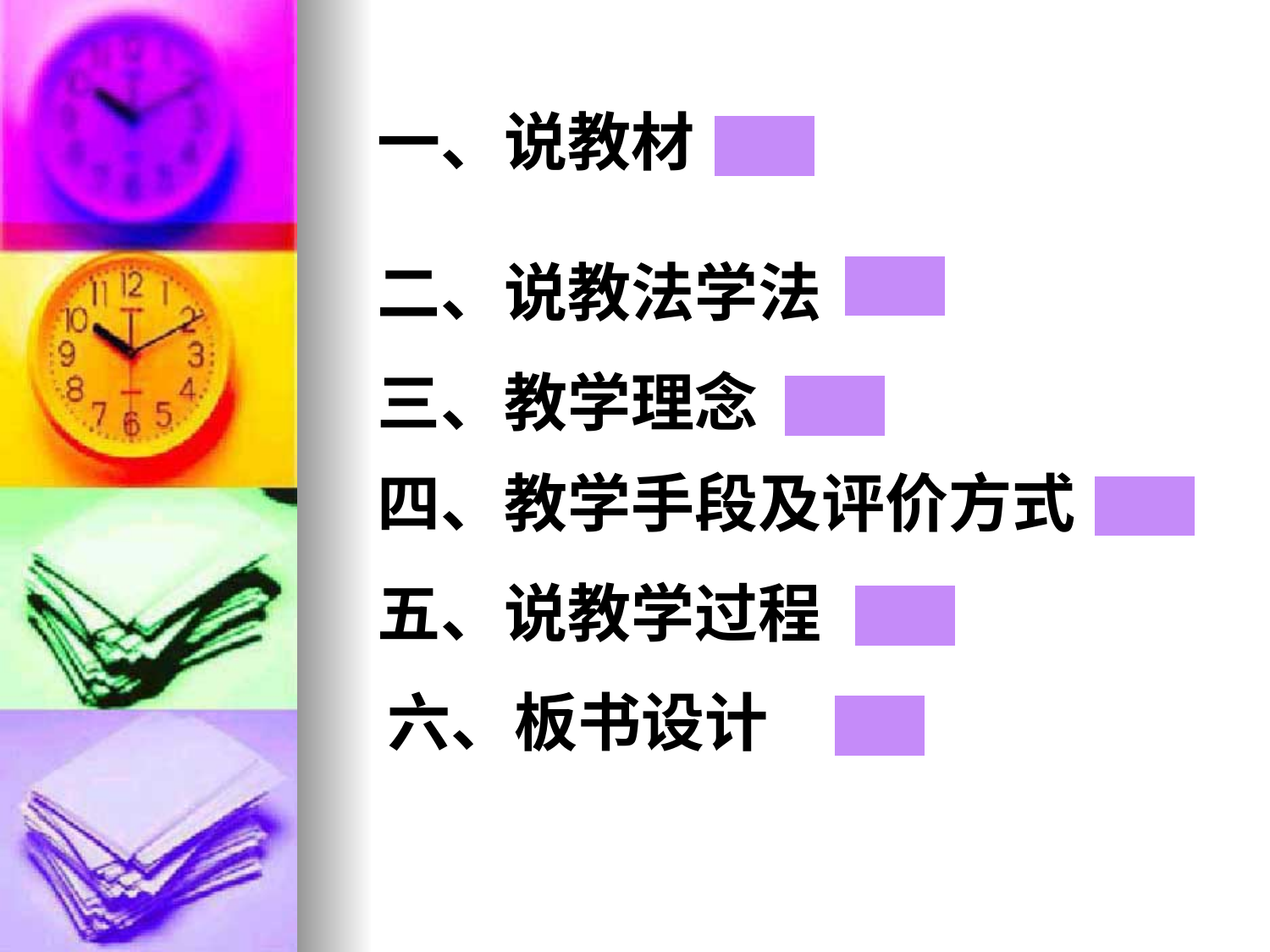

一、说教材

二、说教法学法

三、教学理念

四、教学手段及评价方式

五、说教学过程

六、板书设计